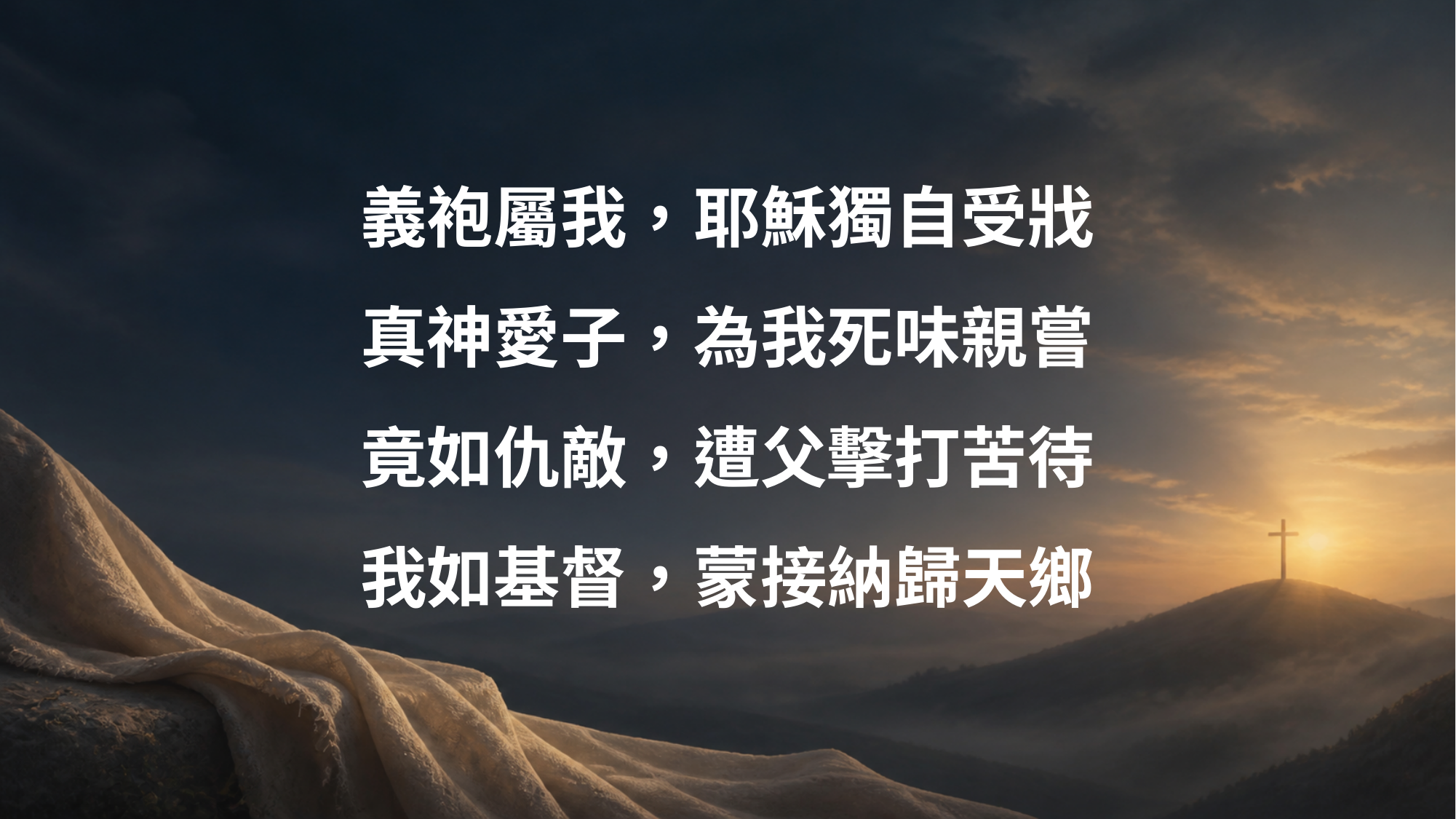

義袍屬我，耶穌獨自受戕
真神愛子，為我死味親嘗
竟如仇敵，遭父擊打苦待
我如基督，蒙接納歸天鄉